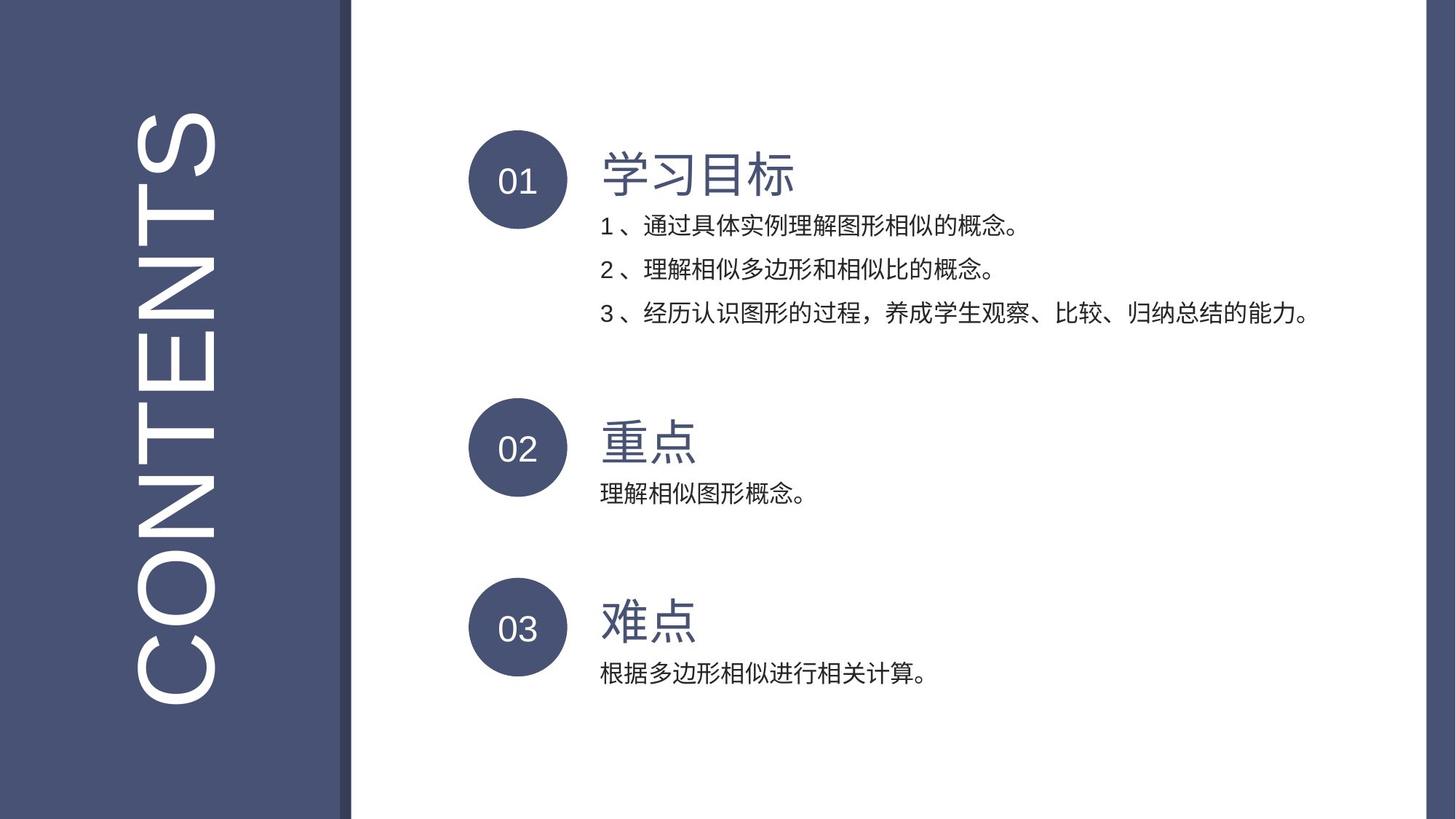

BY YUSHEN
01
学习目标
1、通过具体实例理解图形相似的概念。
2、理解相似多边形和相似比的概念。
3、经历认识图形的过程，养成学生观察、比较、归纳总结的能力。
CONTENTS
02
重点
理解相似图形概念。
03
难点
根据多边形相似进行相关计算。